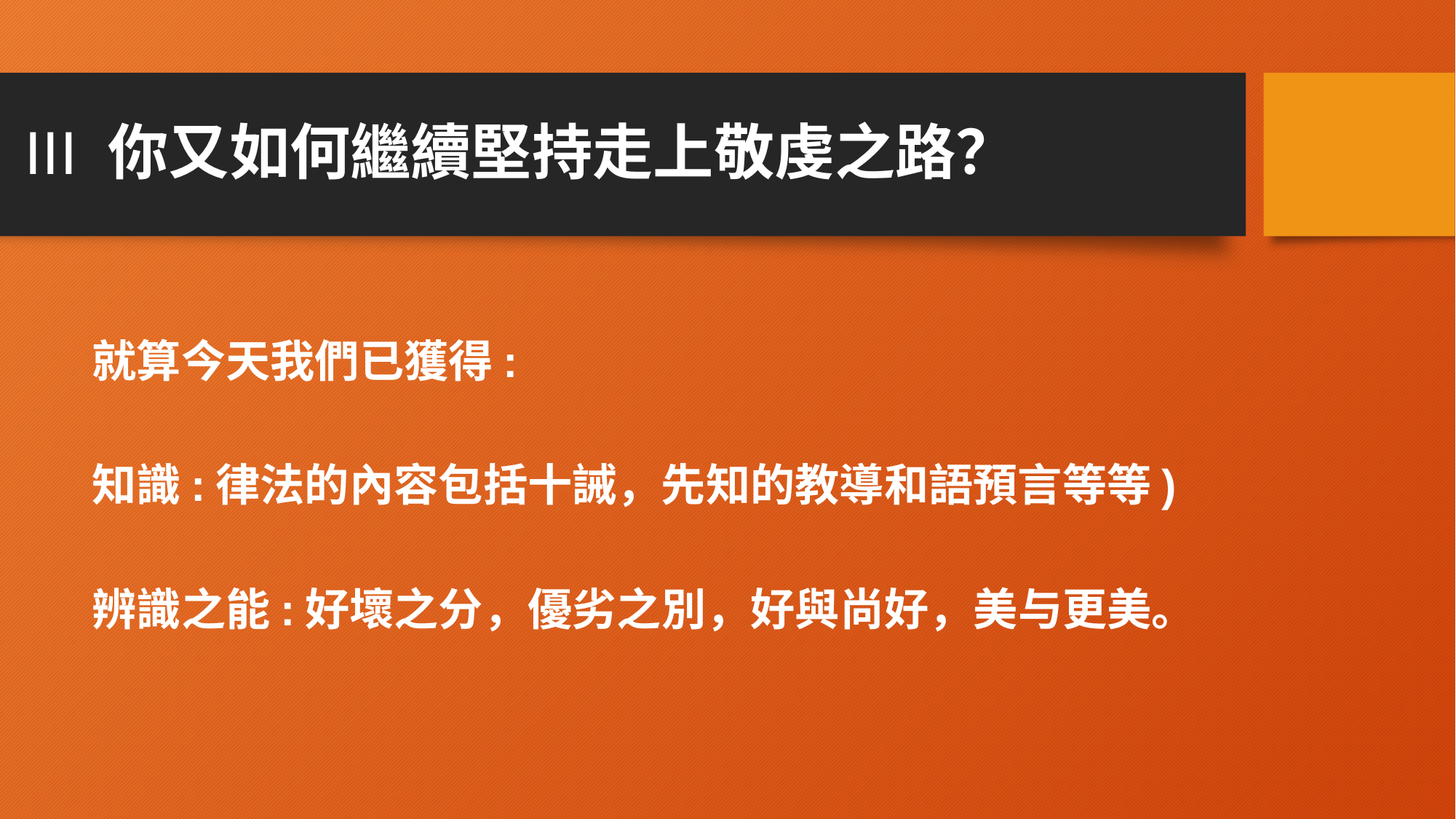

# III 你又如何繼續堅持走上敬虔之路？

就算今天我們已獲得:

知識:律法的內容包括十誡，先知的教導和語預言等等)

辨識之能:好壞之分，優劣之別，好與尚好，美与更美。